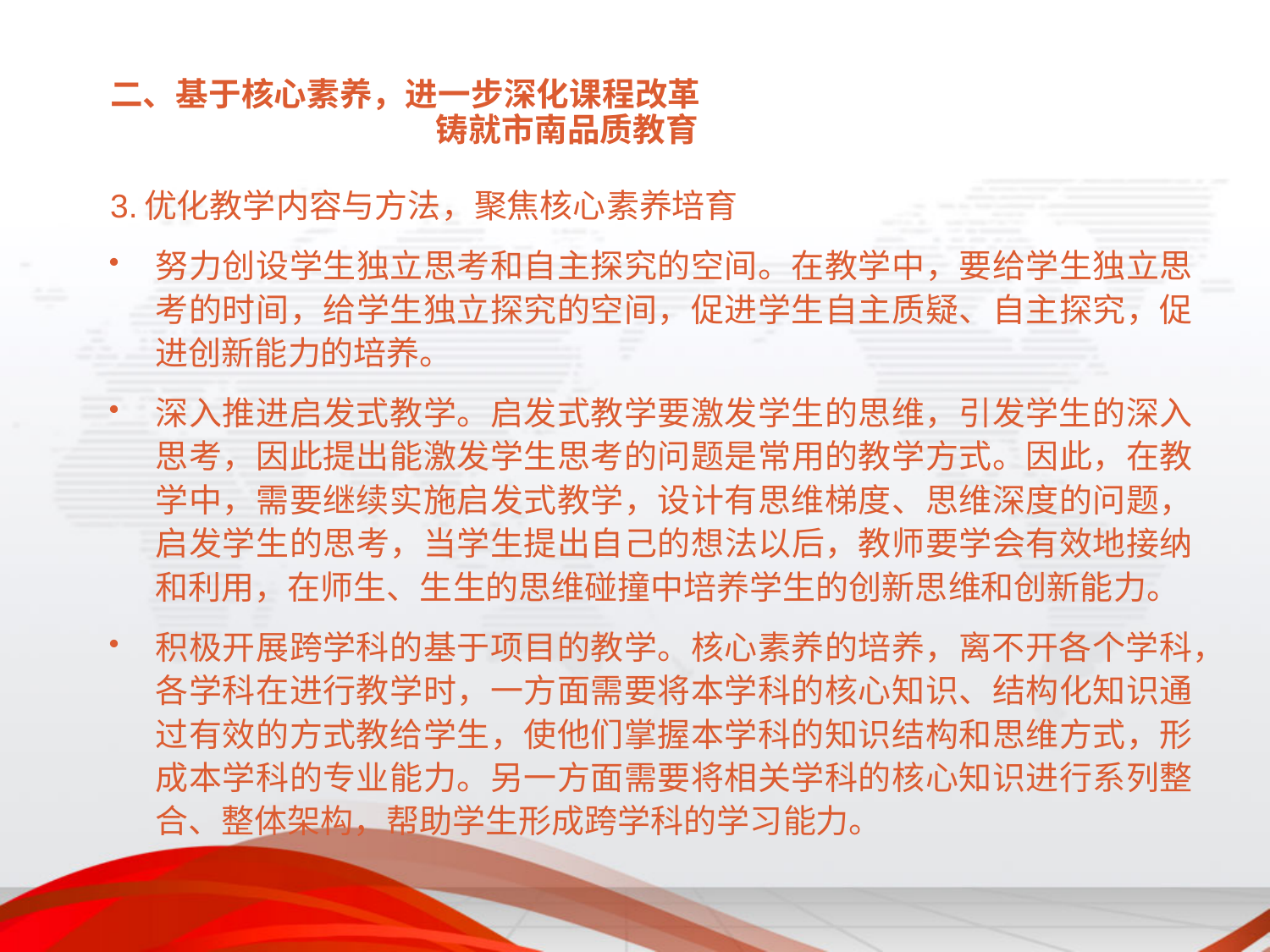

# 二、基于核心素养，进一步深化课程改革 铸就市南品质教育
3.优化教学内容与方法，聚焦核心素养培育
努力创设学生独立思考和自主探究的空间。在教学中，要给学生独立思考的时间，给学生独立探究的空间，促进学生自主质疑、自主探究，促进创新能力的培养。
深入推进启发式教学。启发式教学要激发学生的思维，引发学生的深入思考，因此提出能激发学生思考的问题是常用的教学方式。因此，在教学中，需要继续实施启发式教学，设计有思维梯度、思维深度的问题，启发学生的思考，当学生提出自己的想法以后，教师要学会有效地接纳和利用，在师生、生生的思维碰撞中培养学生的创新思维和创新能力。
积极开展跨学科的基于项目的教学。核心素养的培养，离不开各个学科，各学科在进行教学时，一方面需要将本学科的核心知识、结构化知识通过有效的方式教给学生，使他们掌握本学科的知识结构和思维方式，形成本学科的专业能力。另一方面需要将相关学科的核心知识进行系列整合、整体架构，帮助学生形成跨学科的学习能力。